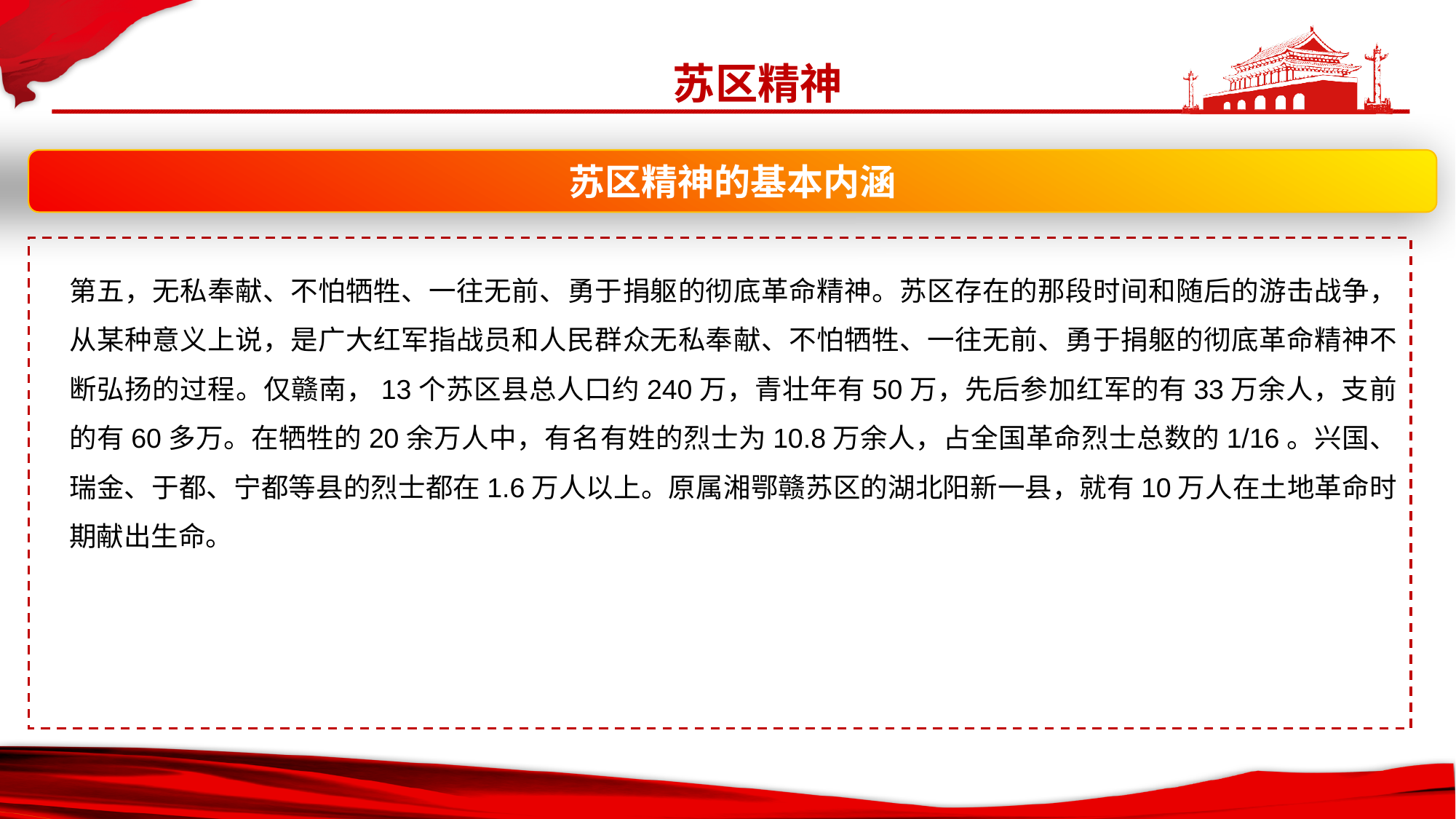

苏区精神
苏区精神的基本内涵

第五，无私奉献、不怕牺牲、一往无前、勇于捐躯的彻底革命精神。苏区存在的那段时间和随后的游击战争，从某种意义上说，是广大红军指战员和人民群众无私奉献、不怕牺牲、一往无前、勇于捐躯的彻底革命精神不断弘扬的过程。仅赣南，13个苏区县总人口约240万，青壮年有50万，先后参加红军的有33万余人，支前的有60多万。在牺牲的20余万人中，有名有姓的烈士为10.8万余人，占全国革命烈士总数的1/16。兴国、瑞金、于都、宁都等县的烈士都在1.6万人以上。原属湘鄂赣苏区的湖北阳新一县，就有10万人在土地革命时期献出生命。